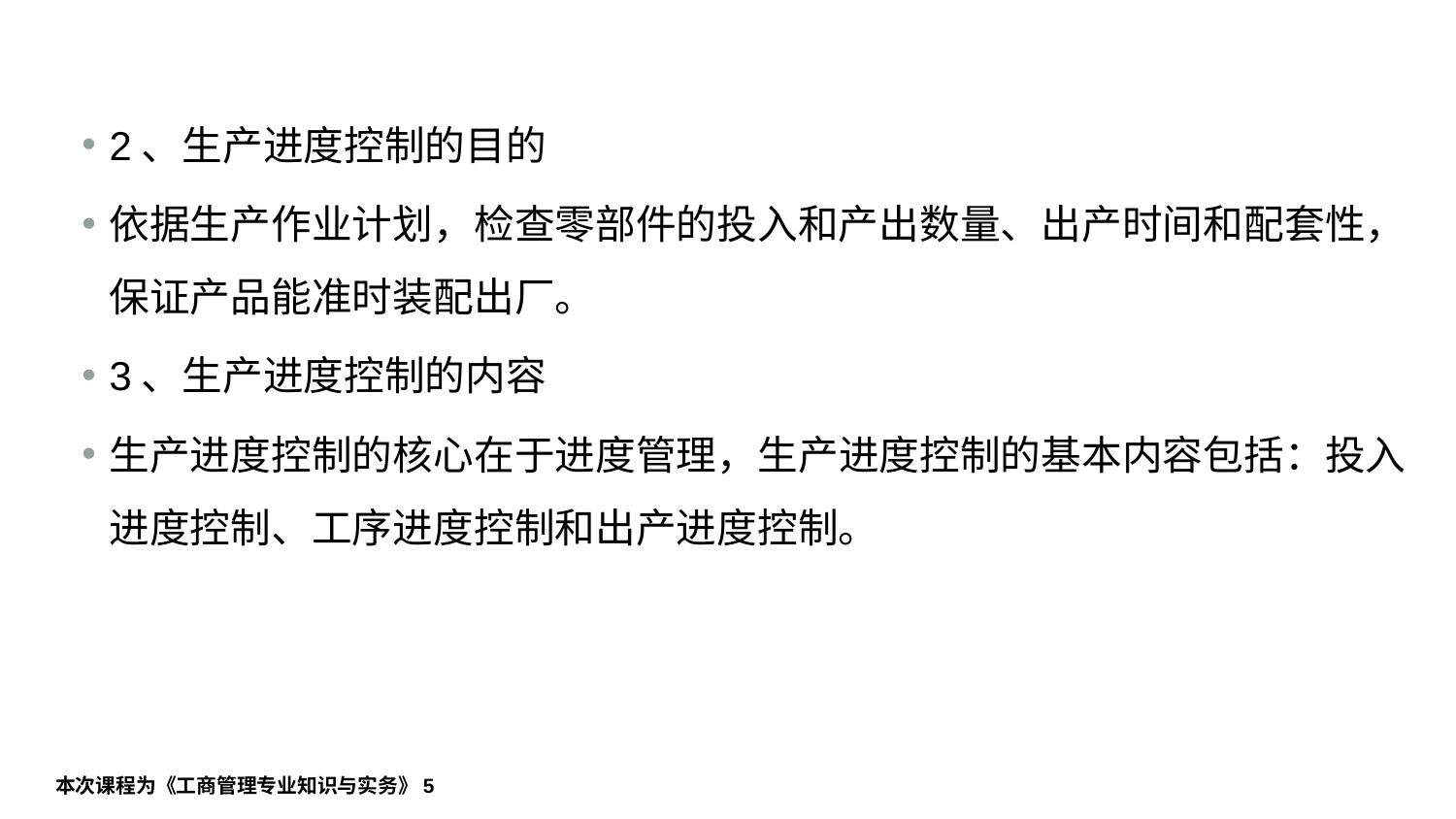

#
2、生产进度控制的目的
依据生产作业计划，检查零部件的投入和产出数量、出产时间和配套性，保证产品能准时装配出厂。
3、生产进度控制的内容
生产进度控制的核心在于进度管理，生产进度控制的基本内容包括：投入进度控制、工序进度控制和出产进度控制。